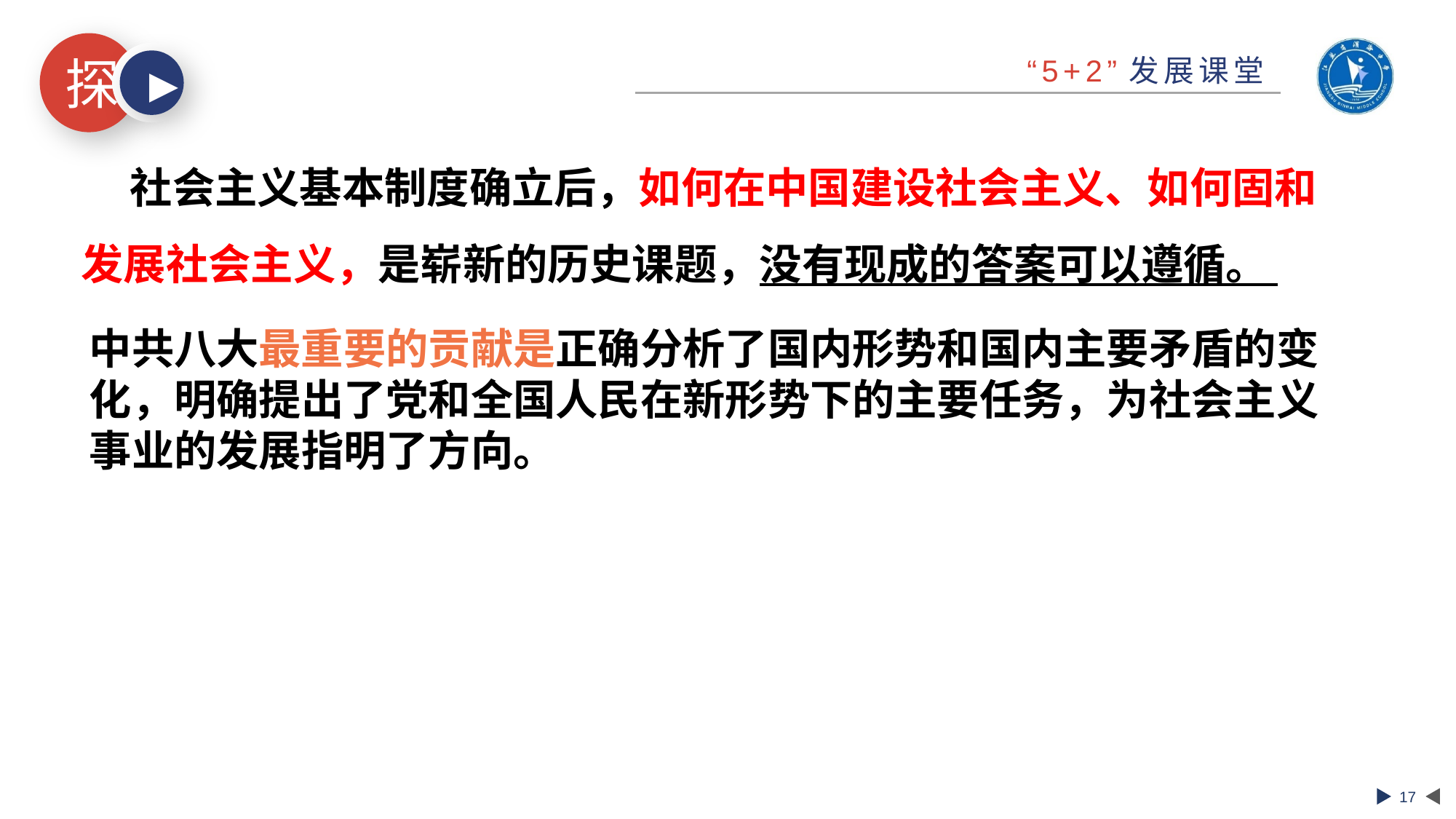

社会主义基本制度确立后，如何在中国建设社会主义、如何固和发展社会主义，是崭新的历史课题，没有现成的答案可以遵循。
中共八大最重要的贡献是正确分析了国内形势和国内主要矛盾的变化，明确提出了党和全国人民在新形势下的主要任务，为社会主义事业的发展指明了方向。